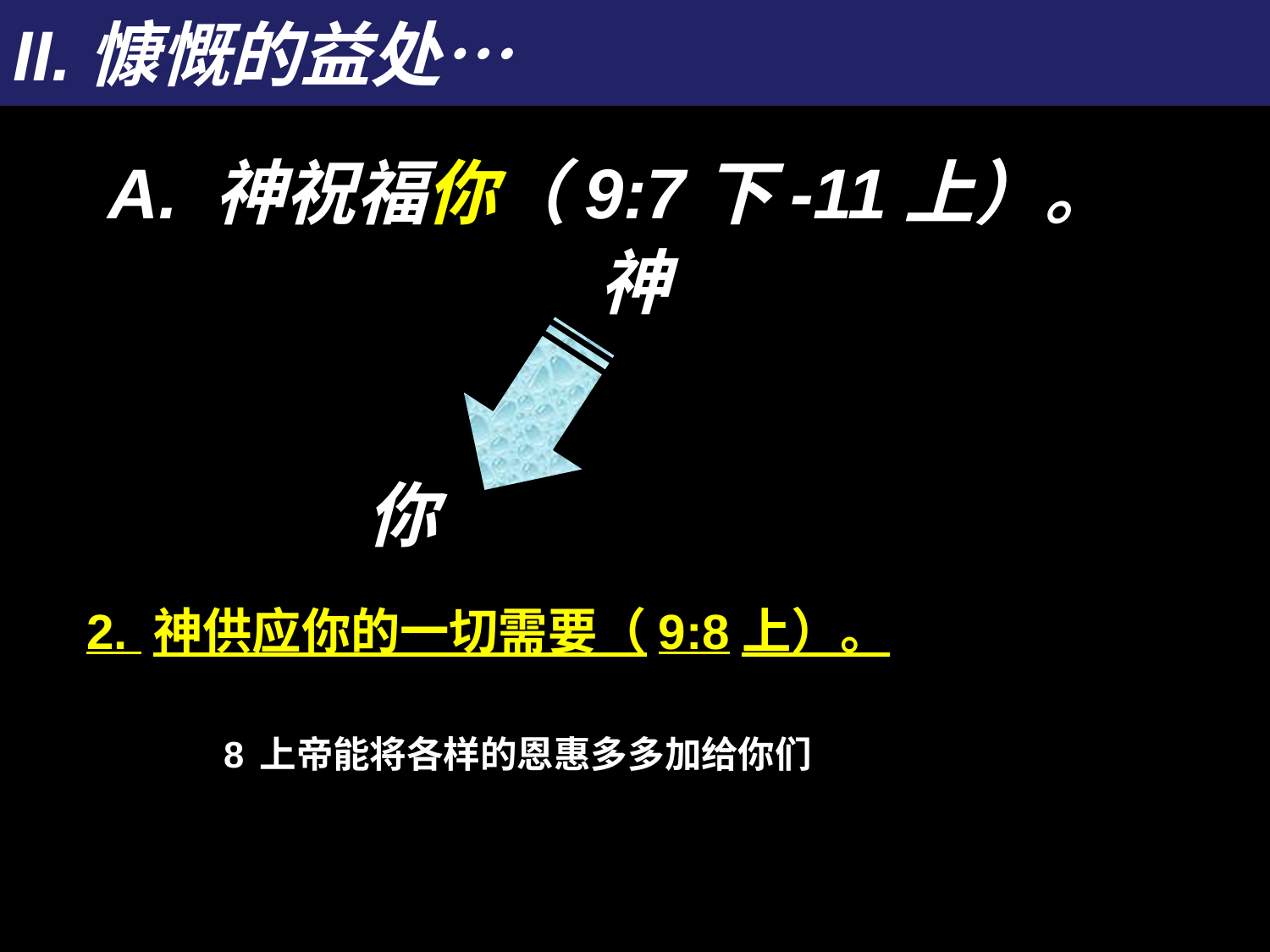

# II.慷慨的益处…
A. 神祝福你（9:7下-11上）。
神

你
2. 神供应你的一切需要（9:8上）。
 8上帝能将各样的恩惠多多加给你们